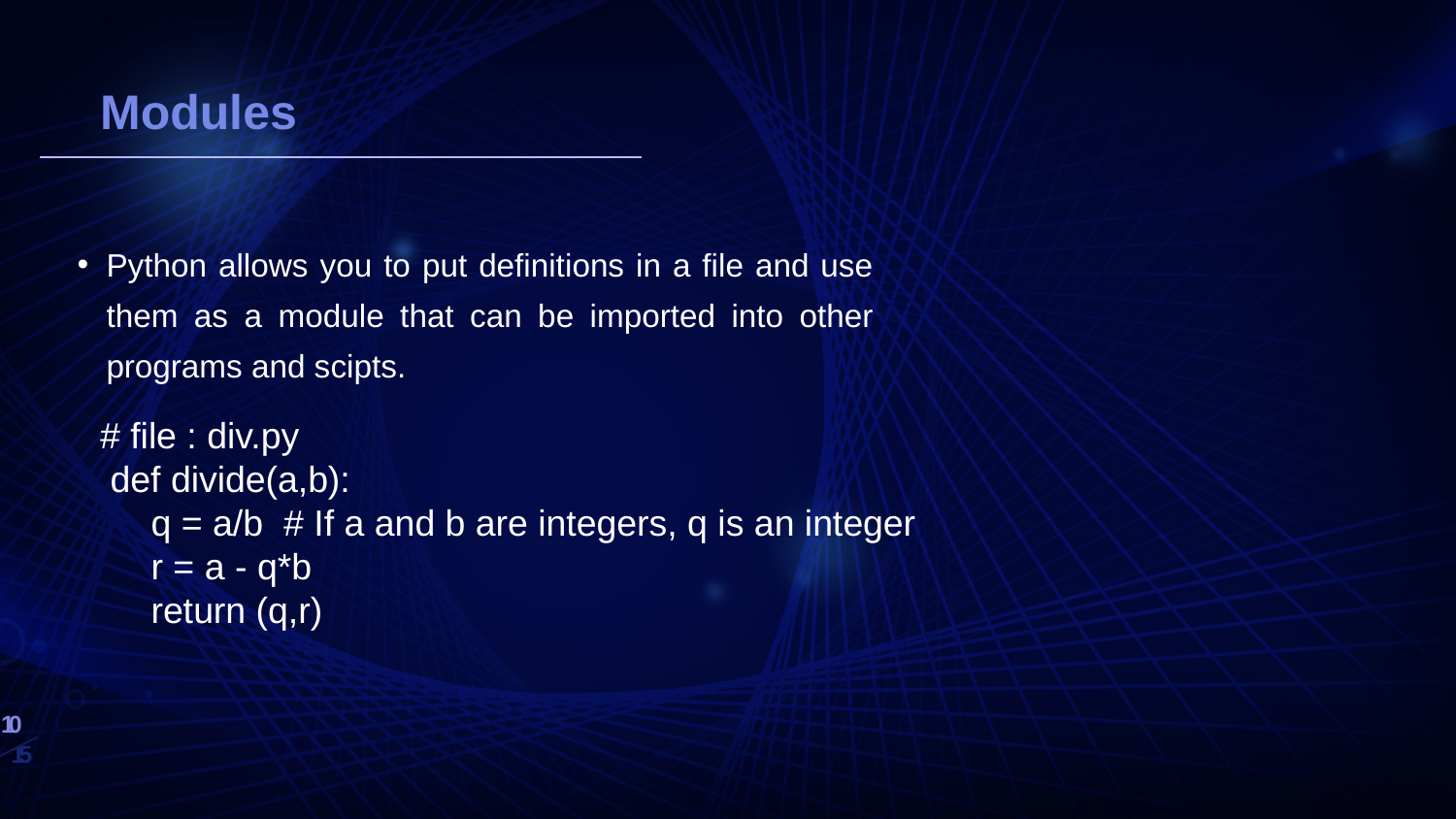

# 생각해보기
Modules
Python allows you to put definitions in a file and use them as a module that can be imported into other programs and scipts.
# file : div.py
 def divide(a,b):
     q = a/b  # If a and b are integers, q is an integer
     r = a - q*b
     return (q,r)